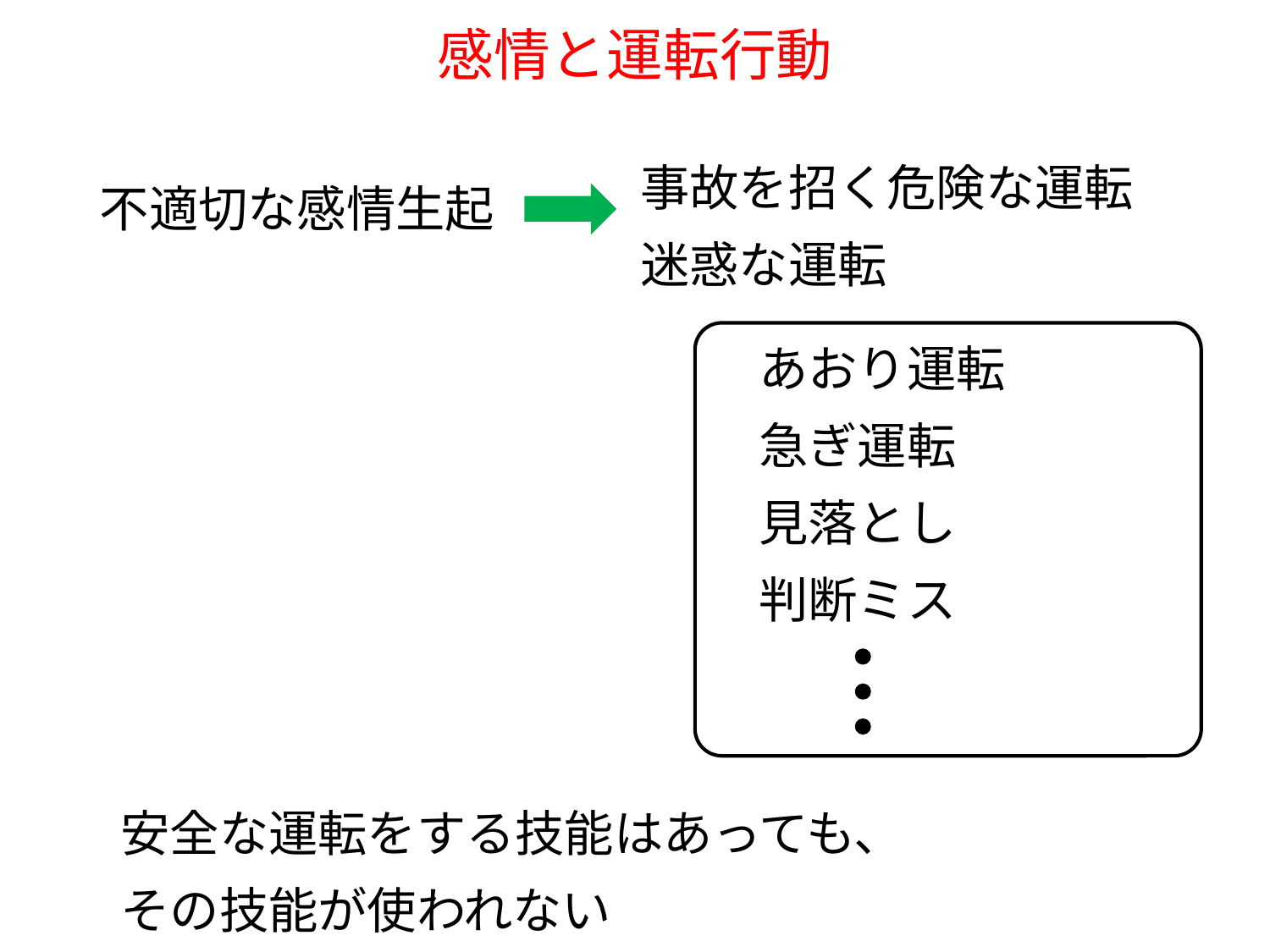

# 感情と運転行動
事故を招く危険な運転
迷惑な運転
不適切な感情生起

あおり運転
急ぎ運転
見落とし
判断ミス

安全な運転をする技能はあっても、
その技能が使われない